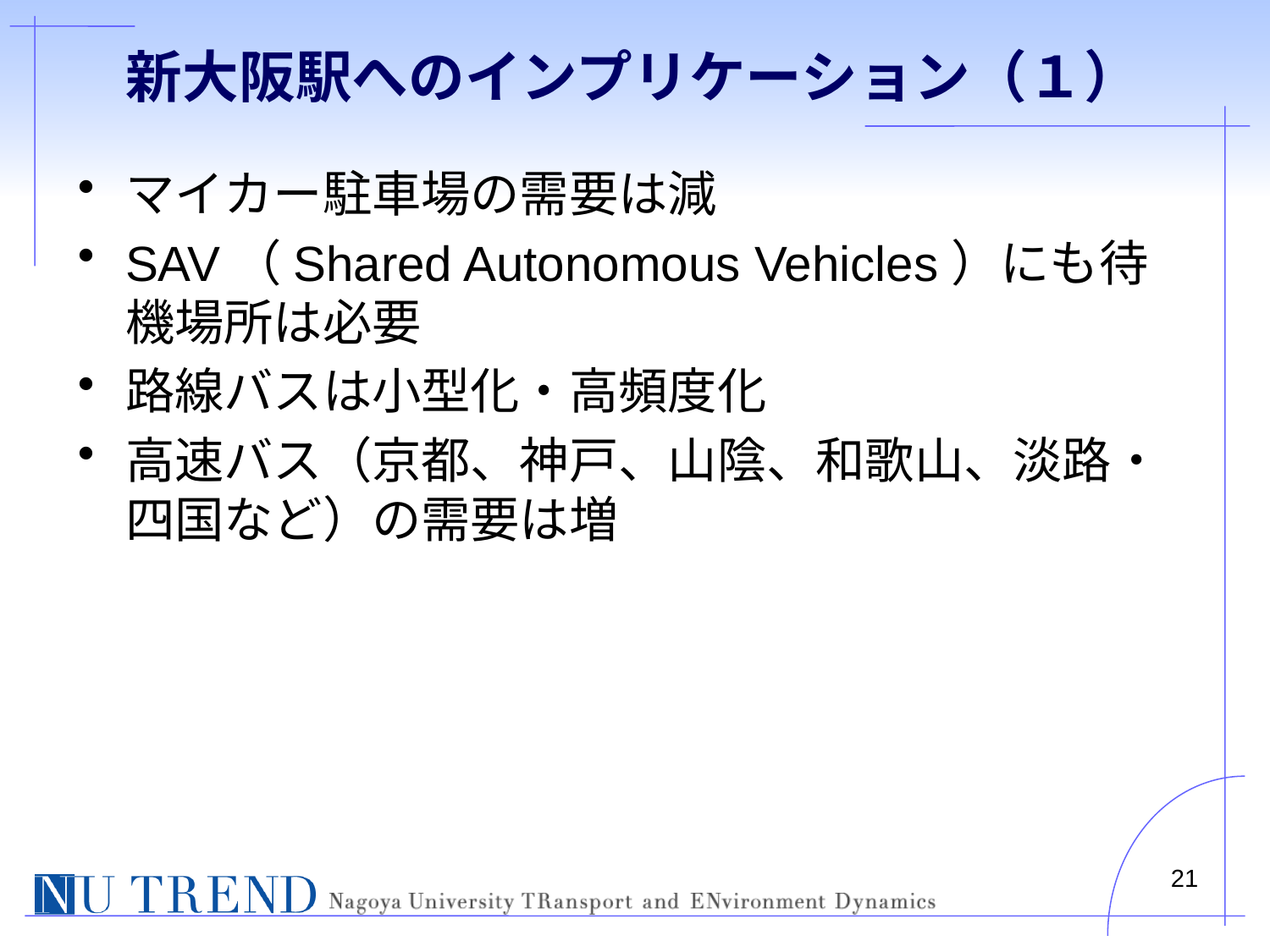

# 新大阪駅へのインプリケーション（１）
マイカー駐車場の需要は減
SAV（Shared Autonomous Vehicles）にも待機場所は必要
路線バスは小型化・高頻度化
高速バス（京都、神戸、山陰、和歌山、淡路・四国など）の需要は増
21